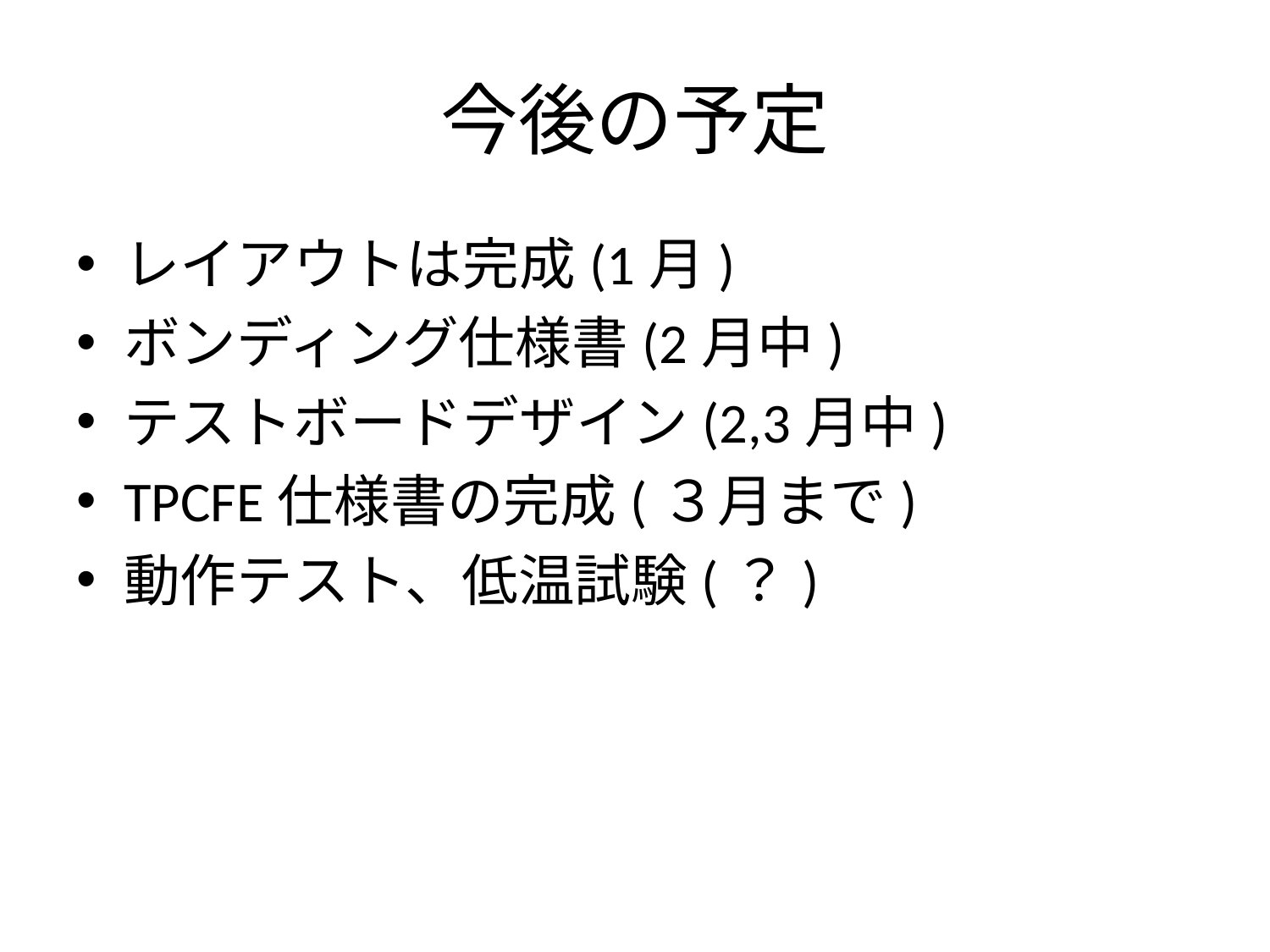

# 今後の予定
レイアウトは完成(1月)
ボンディング仕様書(2月中)
テストボードデザイン(2,3月中)
TPCFE仕様書の完成(３月まで)
動作テスト、低温試験(？)